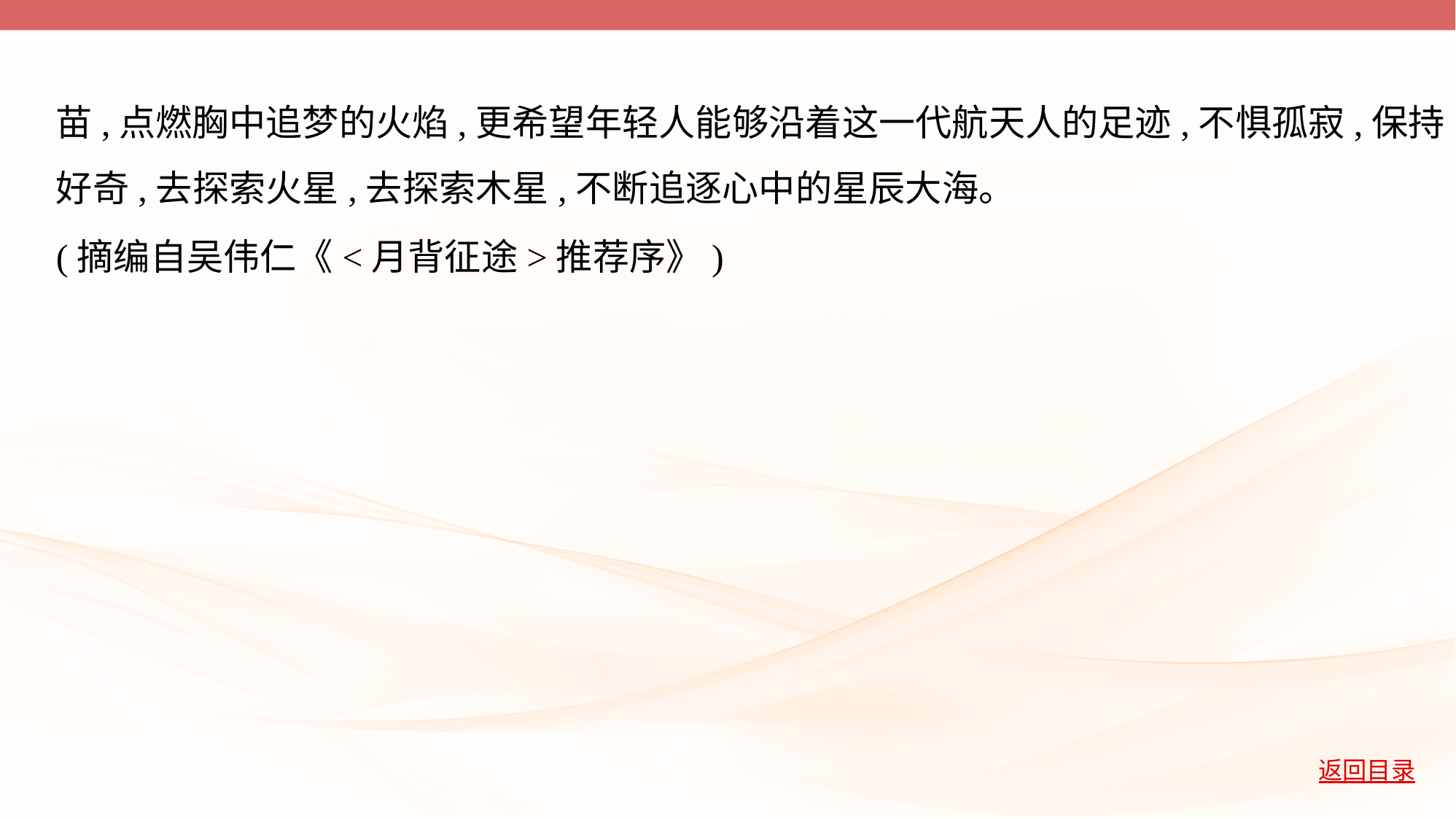

苗,点燃胸中追梦的火焰,更希望年轻人能够沿着这一代航天人的足迹,不惧孤寂,保持
好奇,去探索火星,去探索木星,不断追逐心中的星辰大海。
(摘编自吴伟仁《<月背征途>推荐序》)